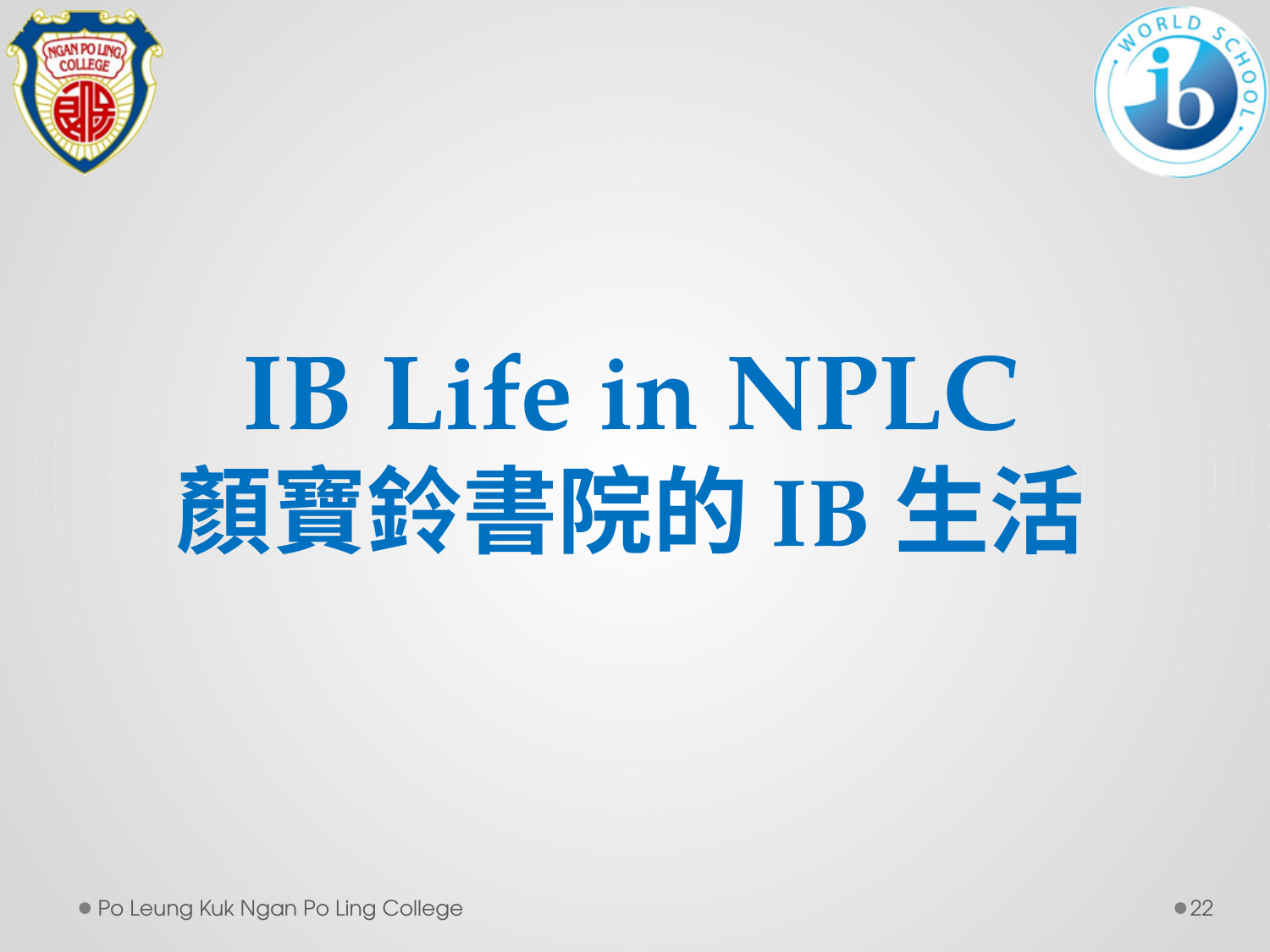

# IB Life in NPLC 顏寶鈴書院的IB生活
Po Leung Kuk Ngan Po Ling College
22